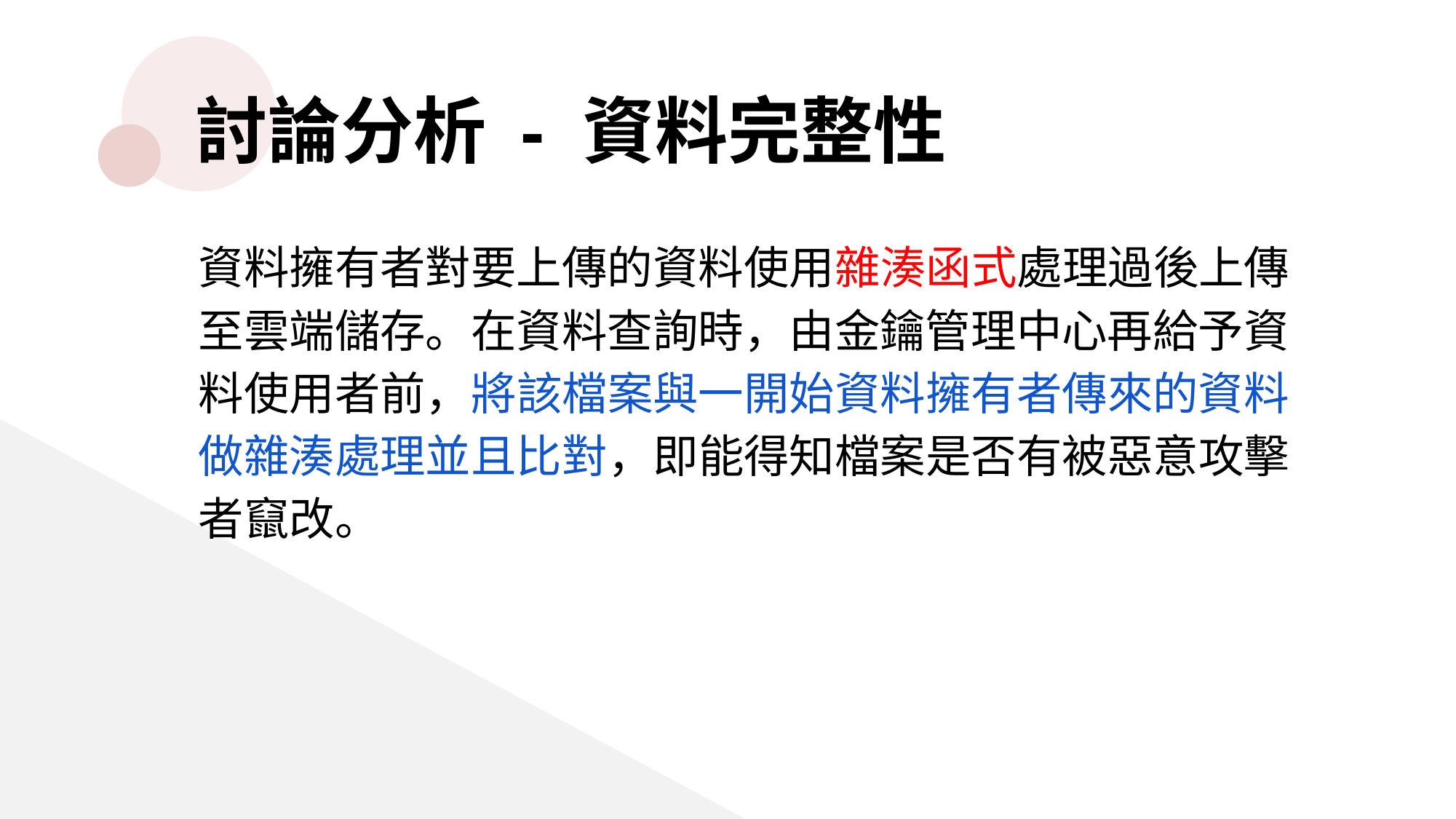

討論分析 - 資料完整性

資料擁有者對要上傳的資料使用雜湊函式處理過後上傳至雲端儲存。在資料查詢時，由金鑰管理中心再給予資料使用者前，將該檔案與一開始資料擁有者傳來的資料做雜湊處理並且比對，即能得知檔案是否有被惡意攻擊者竄改。